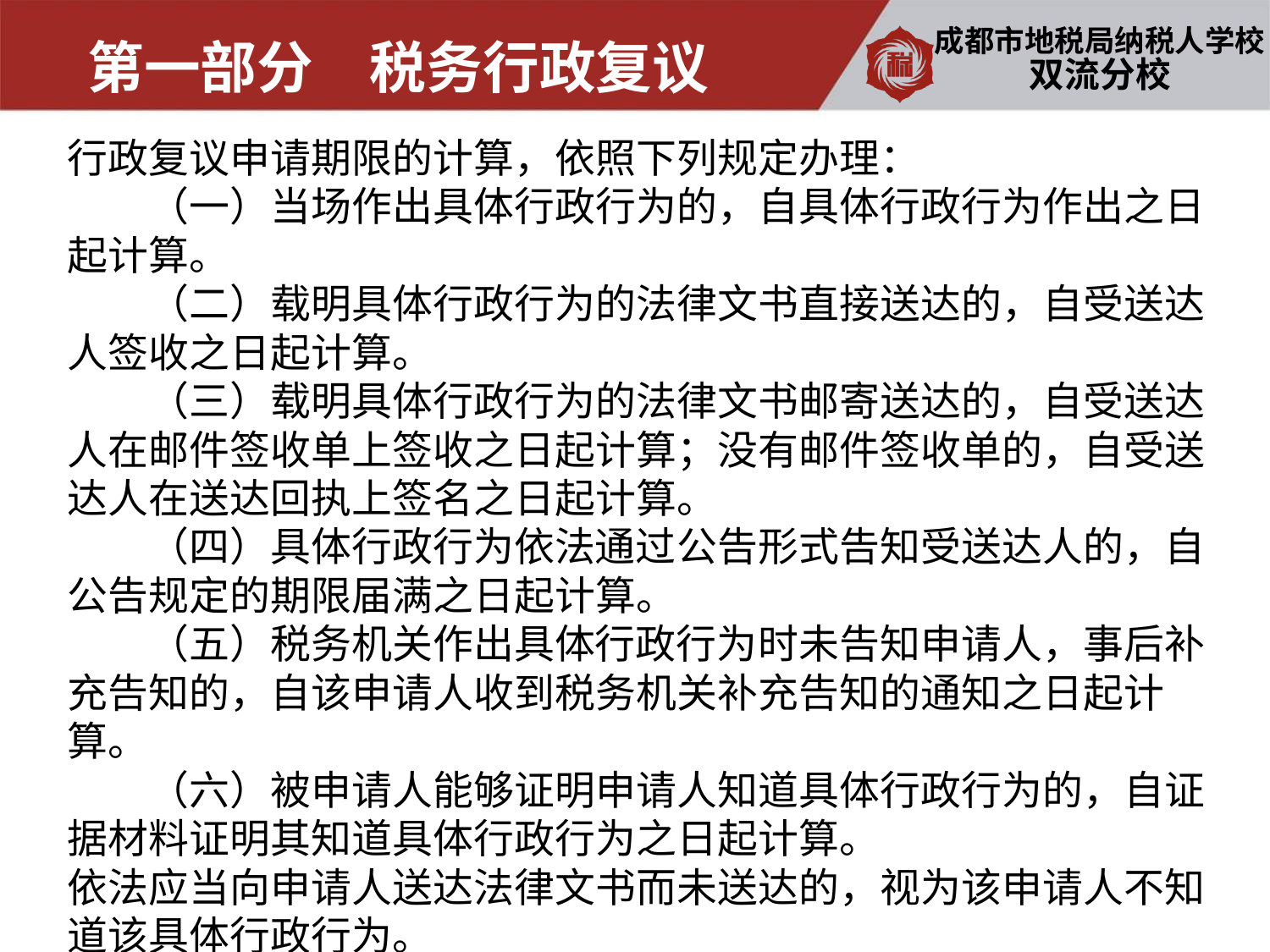

第一部分　税务行政复议
双流分校
行政复议申请期限的计算，依照下列规定办理：
　　（一）当场作出具体行政行为的，自具体行政行为作出之日起计算。
　　（二）载明具体行政行为的法律文书直接送达的，自受送达人签收之日起计算。
　　（三）载明具体行政行为的法律文书邮寄送达的，自受送达人在邮件签收单上签收之日起计算；没有邮件签收单的，自受送达人在送达回执上签名之日起计算。
　　（四）具体行政行为依法通过公告形式告知受送达人的，自公告规定的期限届满之日起计算。
　　（五）税务机关作出具体行政行为时未告知申请人，事后补充告知的，自该申请人收到税务机关补充告知的通知之日起计算。
　　（六）被申请人能够证明申请人知道具体行政行为的，自证据材料证明其知道具体行政行为之日起计算。
依法应当向申请人送达法律文书而未送达的，视为该申请人不知道该具体行政行为。